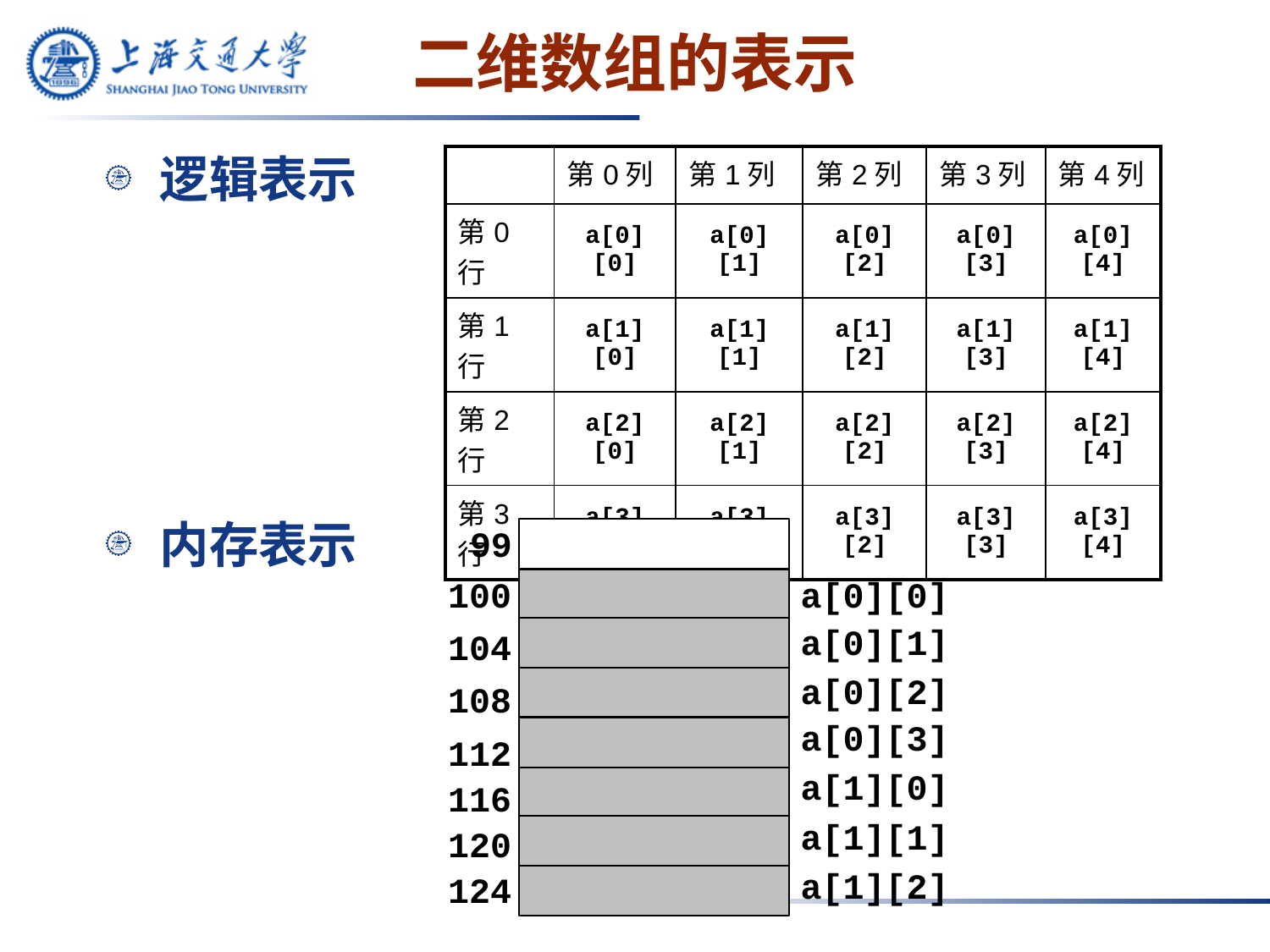

# 二维数组的表示
逻辑表示
|  | 第0列 | 第1列 | 第2列 | 第3列 | 第4列 |
| --- | --- | --- | --- | --- | --- |
| 第0行 | a[0][0] | a[0][1] | a[0][2] | a[0][3] | a[0][4] |
| 第1行 | a[1][0] | a[1][1] | a[1][2] | a[1][3] | a[1][4] |
| 第2行 | a[2][0] | a[2][1] | a[2][2] | a[2][3] | a[2][4] |
| 第3行 | a[3][0] | a[3][1] | a[3][2] | a[3][3] | a[3][4] |
内存表示
99

a[0][0]
100

a[0][1]

104
a[0][2]

108
a[0][3]

112
a[1][0]

116
a[1][1]

120
a[1][2]
124